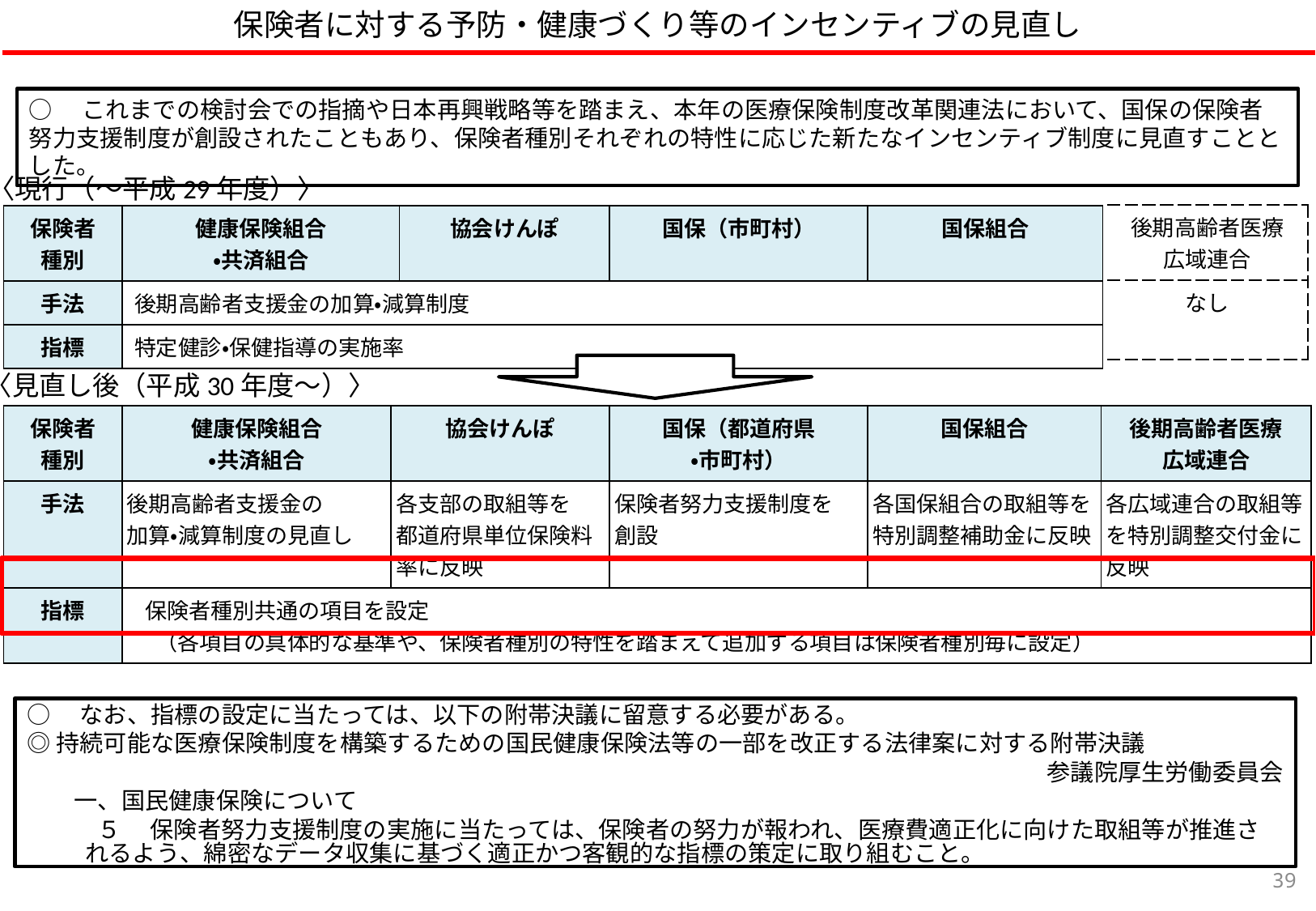

# 保険者に対する予防・健康づくり等のインセンティブの見直し
○　これまでの検討会での指摘や日本再興戦略等を踏まえ、本年の医療保険制度改革関連法において、国保の保険者努力支援制度が創設されたこともあり、保険者種別それぞれの特性に応じた新たなインセンティブ制度に見直すこととした。
〈現行（～平成29年度）〉
| 後期高齢者医療 広域連合 |
| --- |
| なし |
| 保険者 種別 | 健康保険組合 ・共済組合 | 協会けんぽ | 国保（市町村） | 国保組合 |
| --- | --- | --- | --- | --- |
| 手法 | 後期高齢者支援金の加算・減算制度 |  |  |  |
| 指標 | 特定健診・保健指導の実施率 |  |  |  |

〈見直し後（平成30年度～）〉
| 保険者 種別 | 健康保険組合 ・共済組合 | 協会けんぽ | 国保（都道府県 ・市町村） | 国保組合 | 後期高齢者医療 広域連合 |
| --- | --- | --- | --- | --- | --- |
| 手法 | 後期高齢者支援金の 加算・減算制度の見直し | 各支部の取組等を 都道府県単位保険料率に反映 | 保険者努力支援制度を 創設 | 各国保組合の取組等を特別調整補助金に反映 | 各広域連合の取組等を特別調整交付金に反映 |
| 指標 | 保険者種別共通の項目を設定 　（各項目の具体的な基準や、保険者種別の特性を踏まえて追加する項目は保険者種別毎に設定） |  |  |  |  |

○　なお、指標の設定に当たっては、以下の附帯決議に留意する必要がある。
◎持続可能な医療保険制度を構築するための国民健康保険法等の一部を改正する法律案に対する附帯決議
　参議院厚生労働委員会
　　一、国民健康保険について
　　　５　 保険者努力支援制度の実施に当たっては、保険者の努力が報われ、医療費適正化に向けた取組等が推進されるよう、綿密なデータ収集に基づく適正かつ客観的な指標の策定に取り組むこと。

39